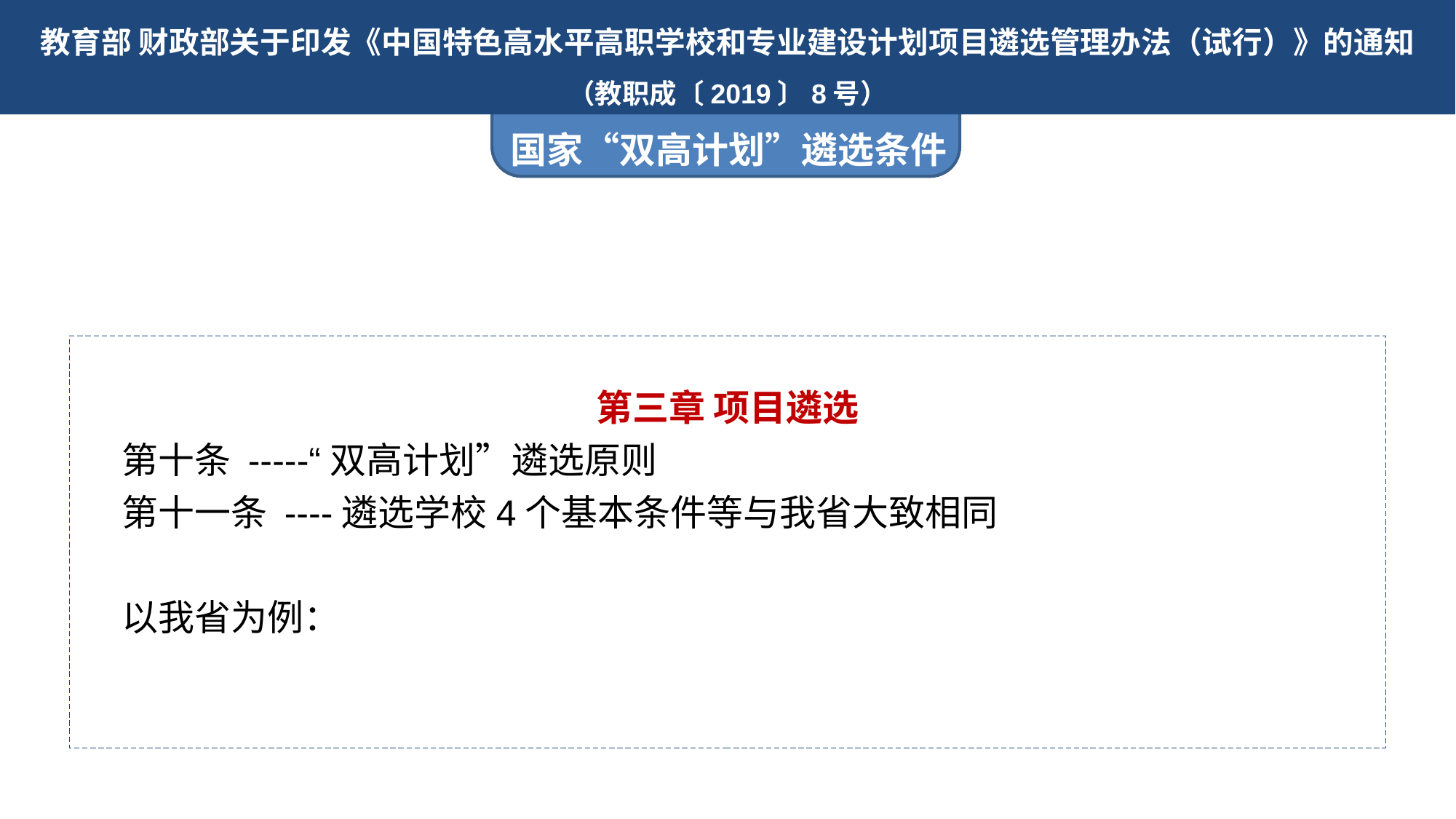

教育部 财政部关于印发《中国特色高水平高职学校和专业建设计划项目遴选管理办法（试行）》的通知
（教职成〔2019〕8号）

国家“双高计划”遴选条件
遴选条件
第三章 项目遴选
    第十条 -----“双高计划”遴选原则
    第十一条 ----遴选学校4个基本条件等与我省大致相同

    以我省为例：